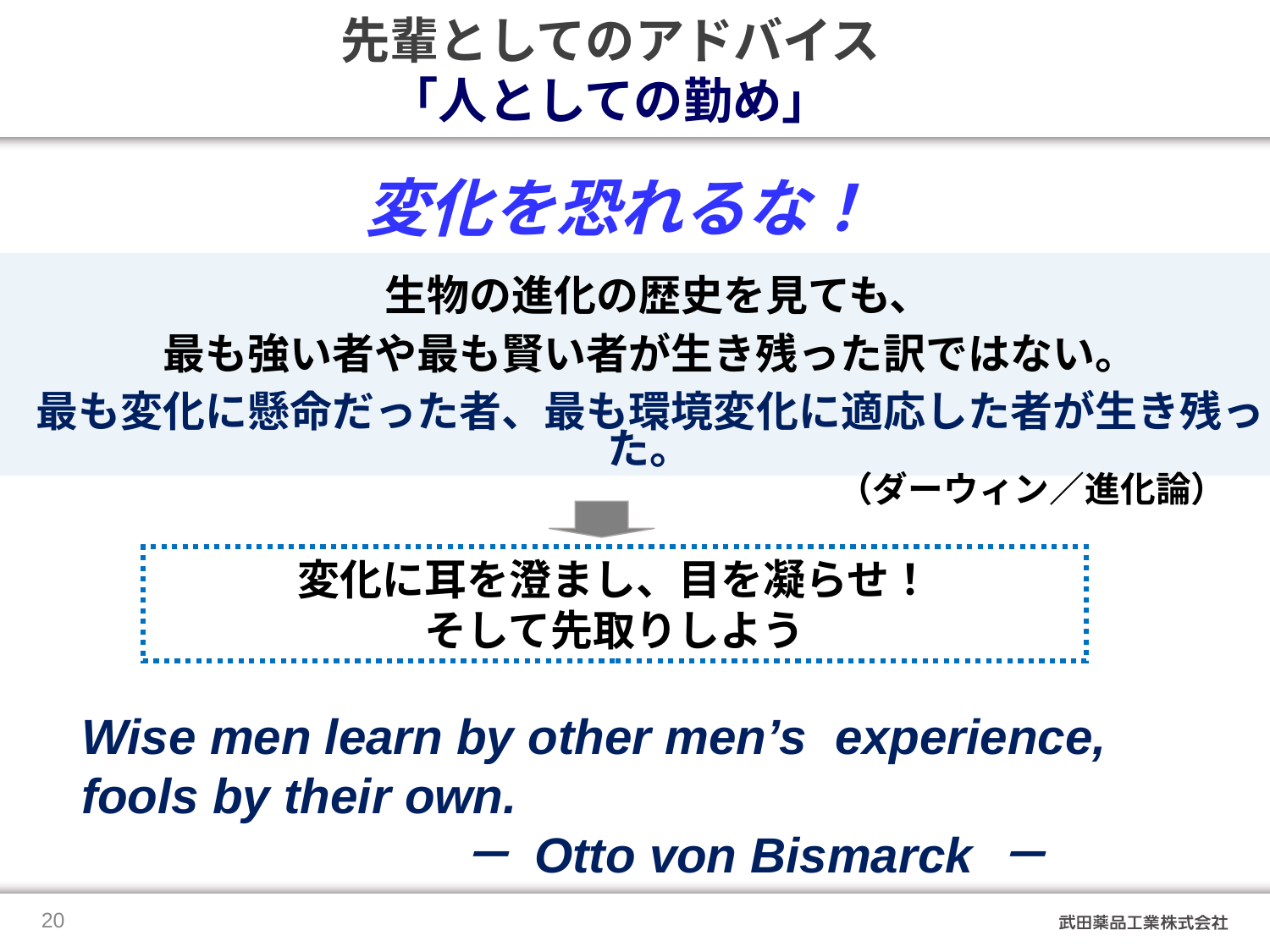

先輩としてのアドバイス
「人としての勤め」
変化を恐れるな！

 生物の進化の歴史を見ても、
最も強い者や最も賢い者が生き残った訳ではない。
最も変化に懸命だった者、最も環境変化に適応した者が生き残った。

（ダーウィン／進化論）

変化に耳を澄まし、目を凝らせ！
そして先取りしよう
     Wise men learn by other men’s  experience,
     fools by their own.
                                       － Otto von Bismarck －
20